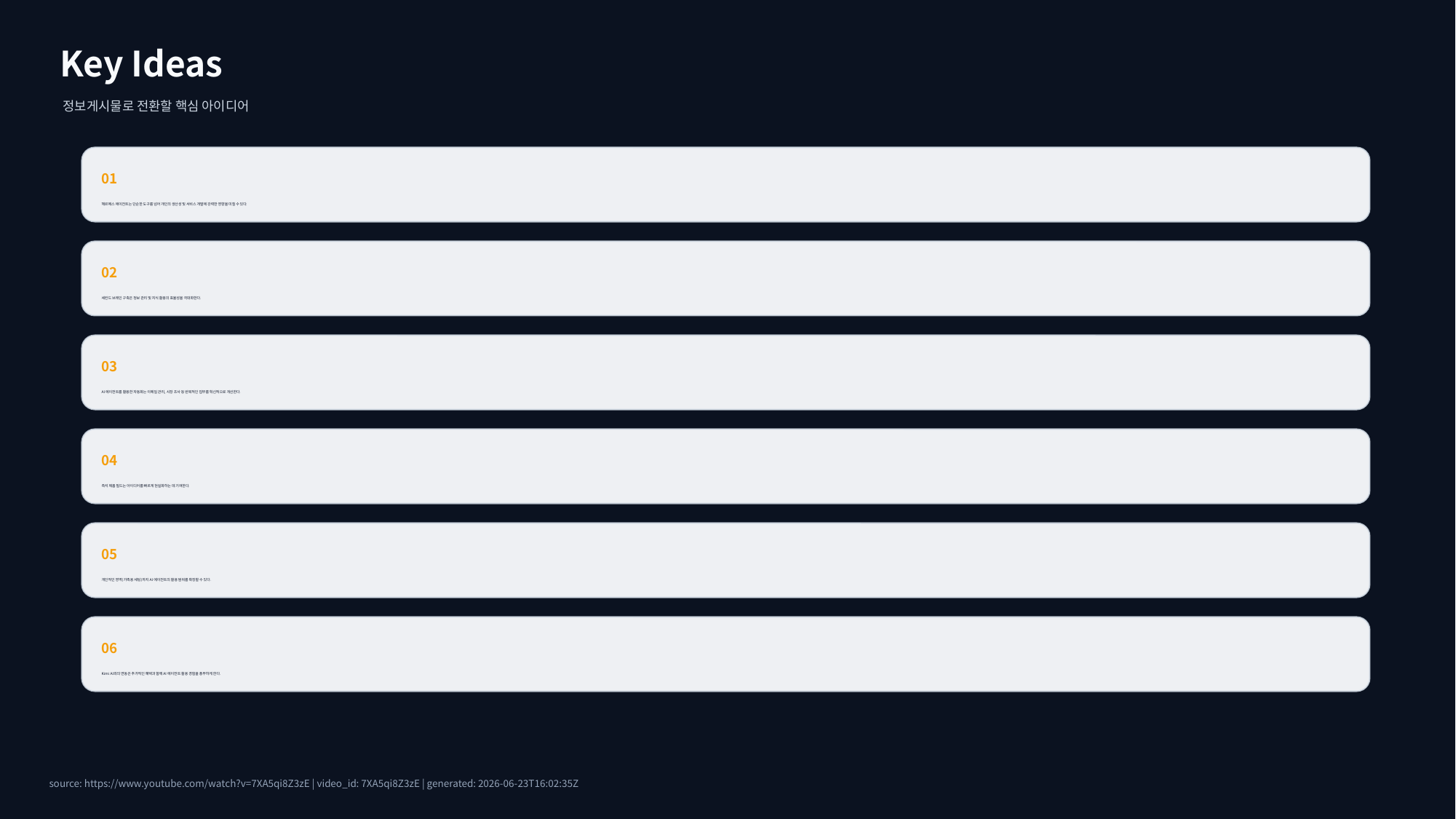

Key Ideas
정보게시물로 전환할 핵심 아이디어

01
헤르메스 에이전트는 단순한 도구를 넘어 개인의 생산성 및 서비스 개발에 강력한 영향을 미칠 수 있다.

02
세컨드 브레인 구축은 정보 관리 및 지식 활용의 효율성을 극대화한다.

03
AI 에이전트를 활용한 자동화는 이메일 관리, 시장 조사 등 반복적인 업무를 혁신적으로 개선한다.

04
즉석 제품 빌드는 아이디어를 빠르게 현실화하는 데 기여한다.

05
개인적인 영역(가족용 세팅)까지 AI 에이전트의 활용 범위를 확장할 수 있다.

06
Kimi AI와의 연동은 추가적인 혜택과 함께 AI 에이전트 활용 경험을 풍부하게 한다.
source: https://www.youtube.com/watch?v=7XA5qi8Z3zE | video_id: 7XA5qi8Z3zE | generated: 2026-06-23T16:02:35Z